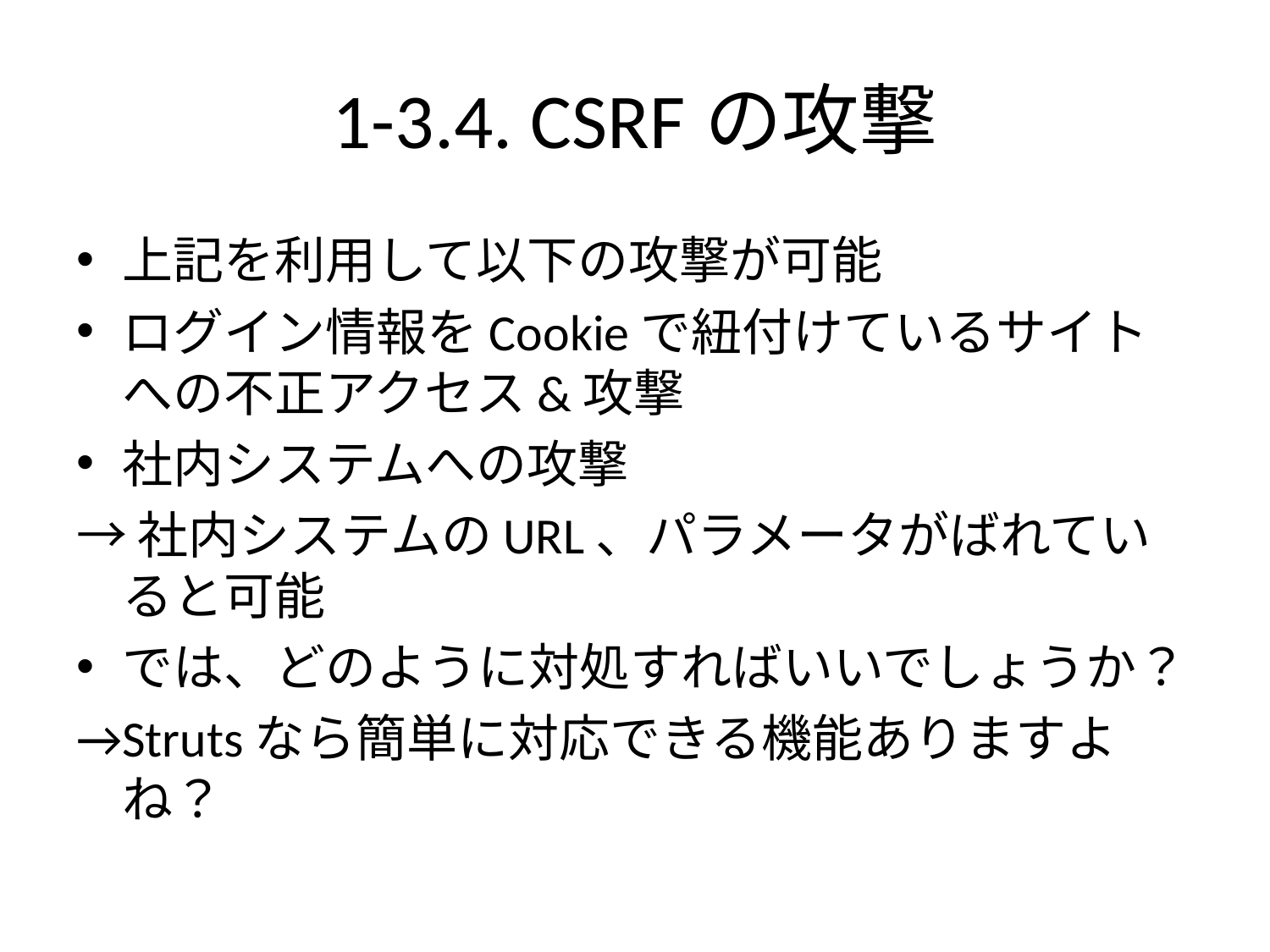

# 1-3.4. CSRFの攻撃
上記を利用して以下の攻撃が可能
ログイン情報をCookieで紐付けているサイトへの不正アクセス&攻撃
社内システムへの攻撃
→社内システムのURL、パラメータがばれていると可能
では、どのように対処すればいいでしょうか？
→Strutsなら簡単に対応できる機能ありますよね？